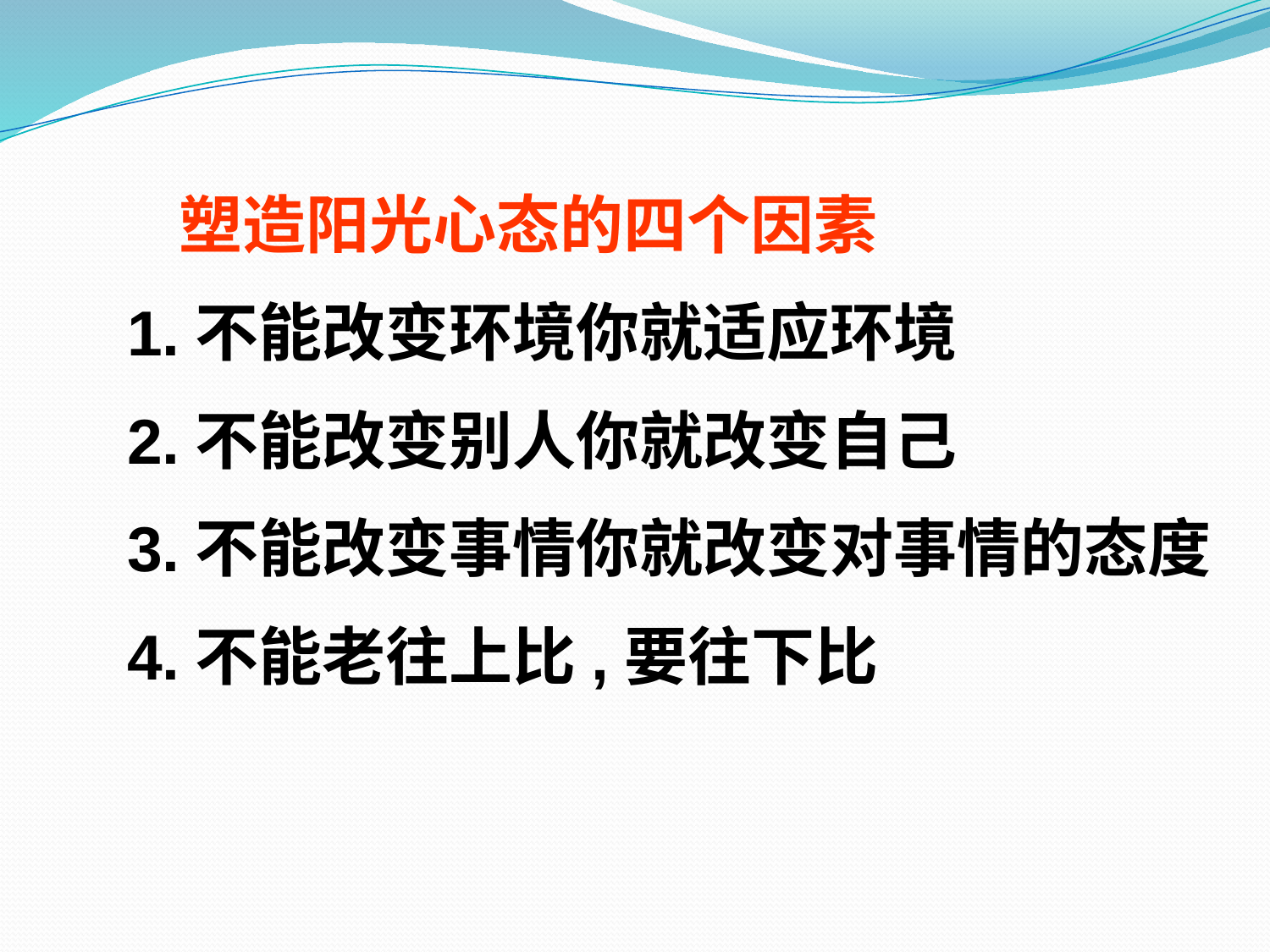

塑造阳光心态的四个因素
  1.不能改变环境你就适应环境
  2.不能改变别人你就改变自己
  3.不能改变事情你就改变对事情的态度
  4.不能老往上比,要往下比